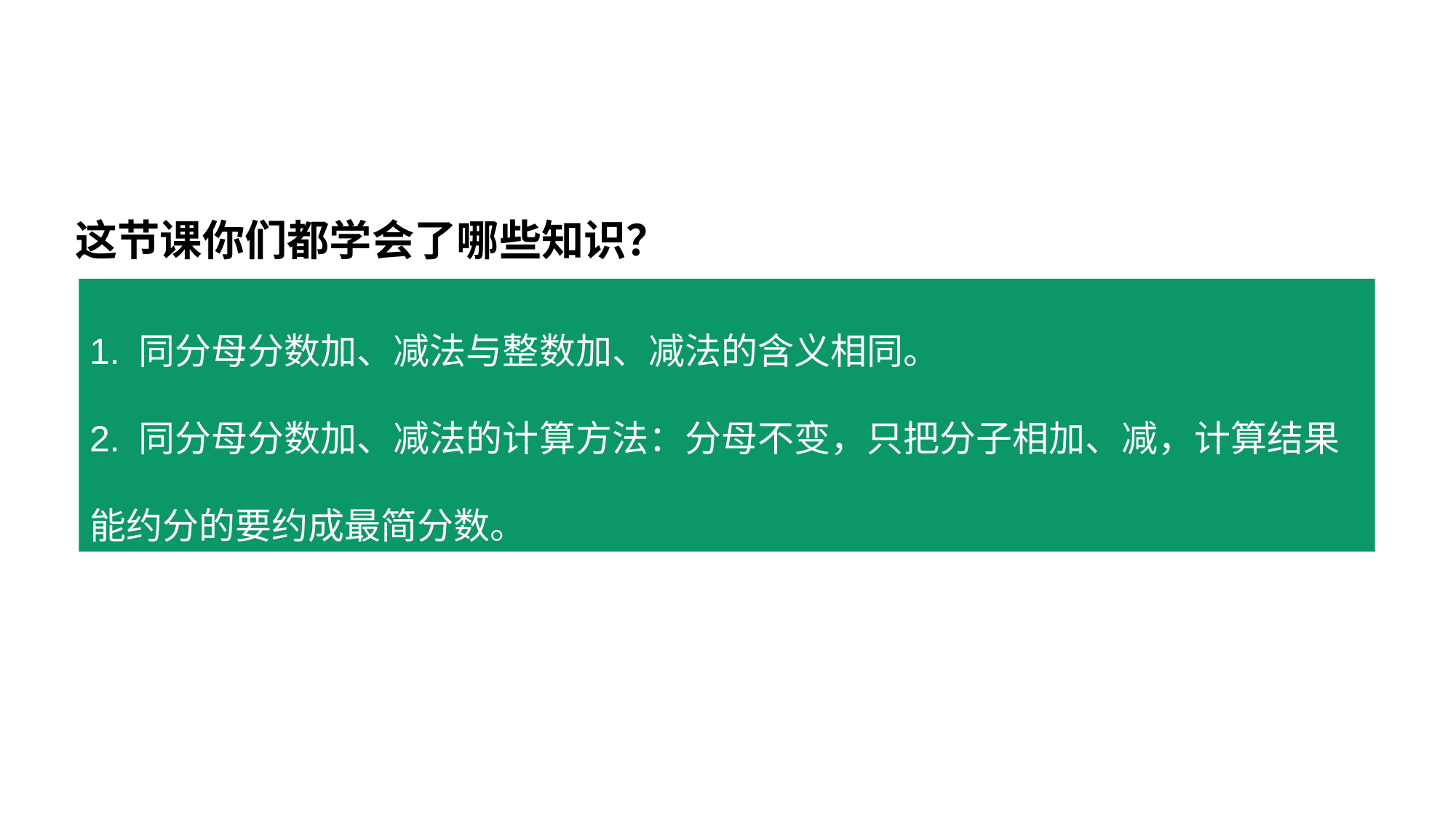

这节课你们都学会了哪些知识？
1. 同分母分数加、减法与整数加、减法的含义相同。
2. 同分母分数加、减法的计算方法：分母不变，只把分子相加、减，计算结果能约分的要约成最简分数。